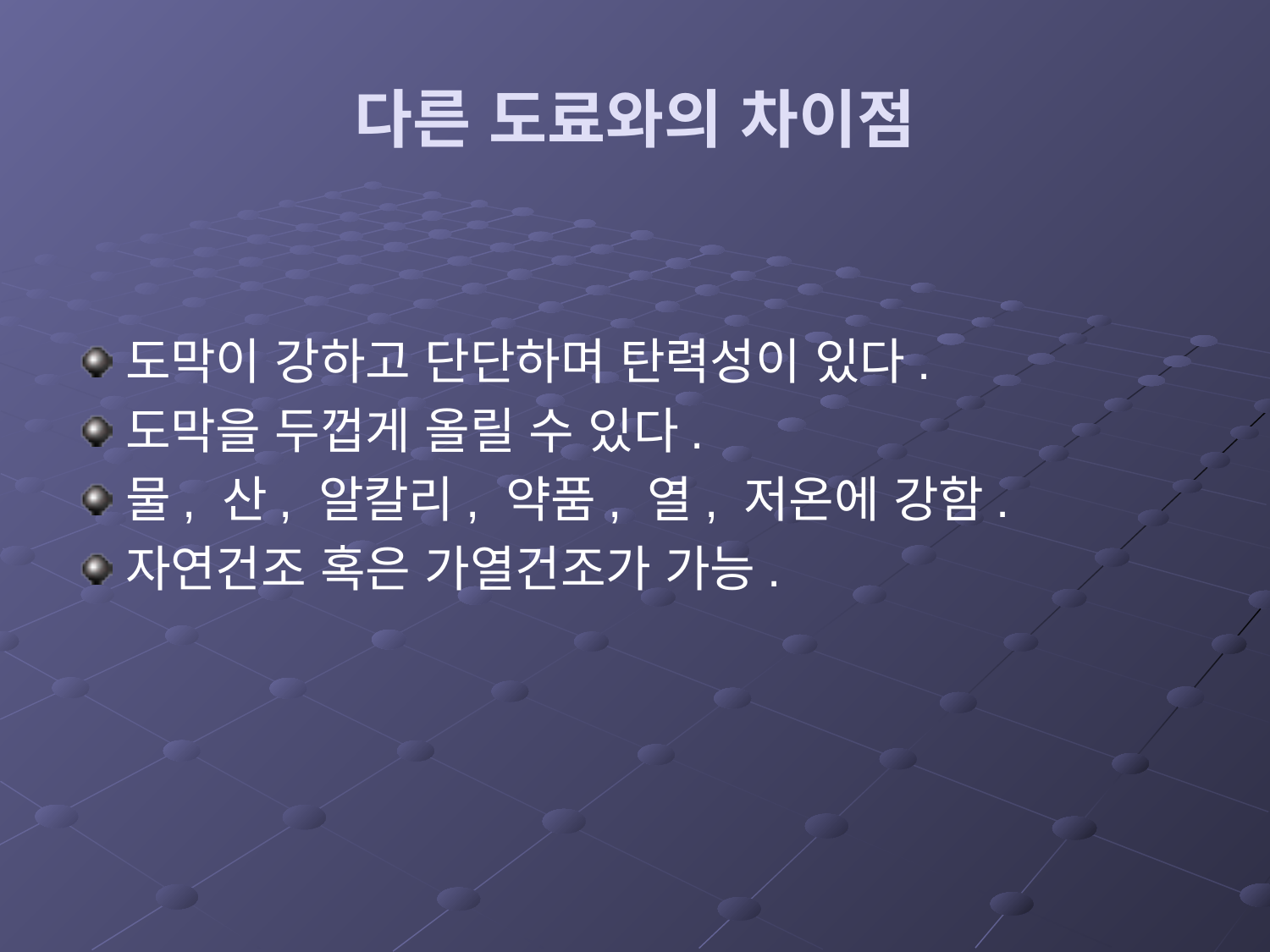

# 다른 도료와의 차이점

도막이 강하고 단단하며 탄력성이 있다.
도막을 두껍게 올릴 수 있다.
물, 산, 알칼리, 약품, 열, 저온에 강함.
자연건조 혹은 가열건조가 가능.